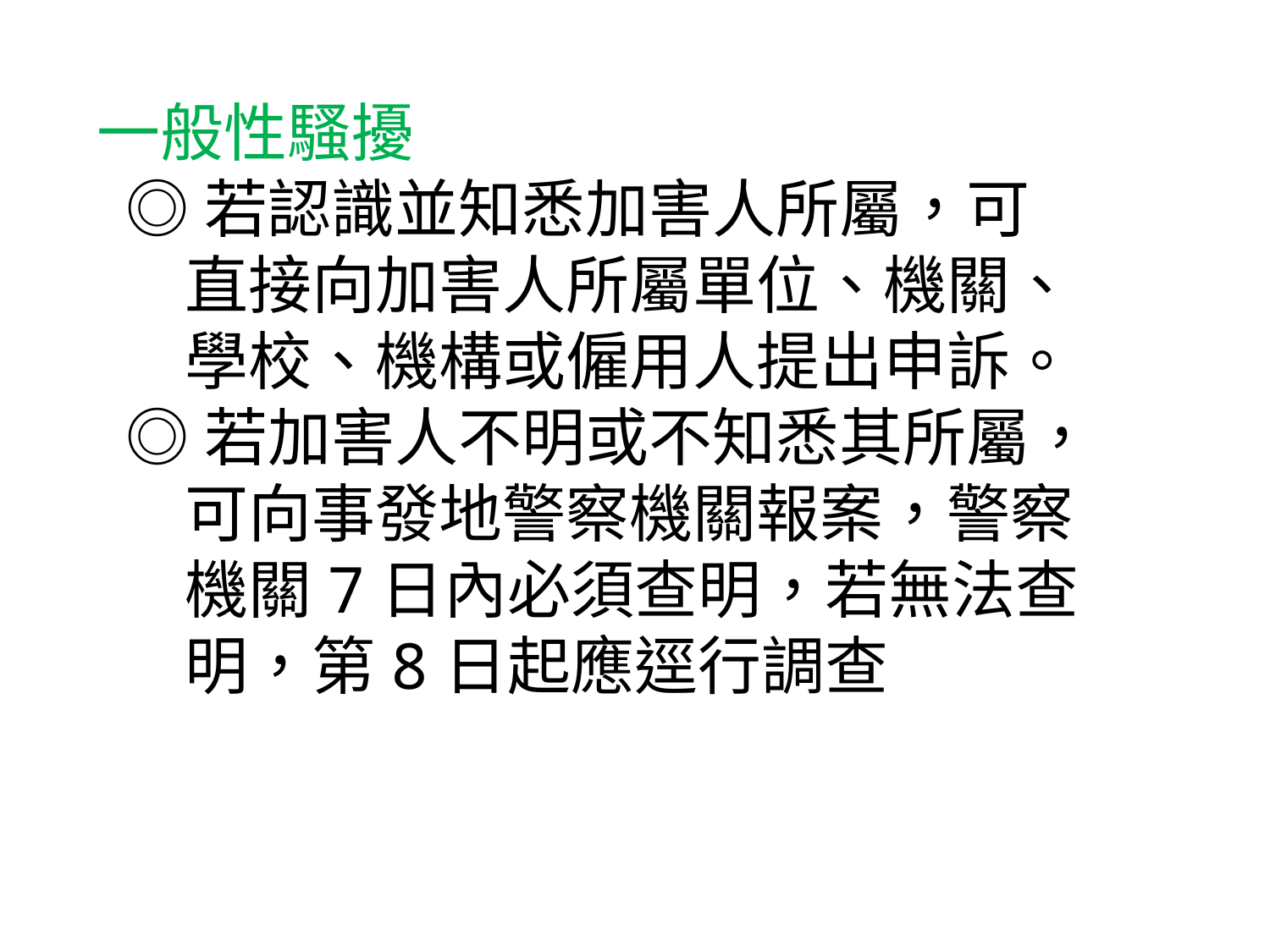

一般性騷擾
  ◎若認識並知悉加害人所屬，可直接向加害人所屬單位、機關、學校、機構或僱用人提出申訴。
  ◎若加害人不明或不知悉其所屬，可向事發地警察機關報案，警察機關7日內必須查明，若無法查明，第8日起應逕行調查